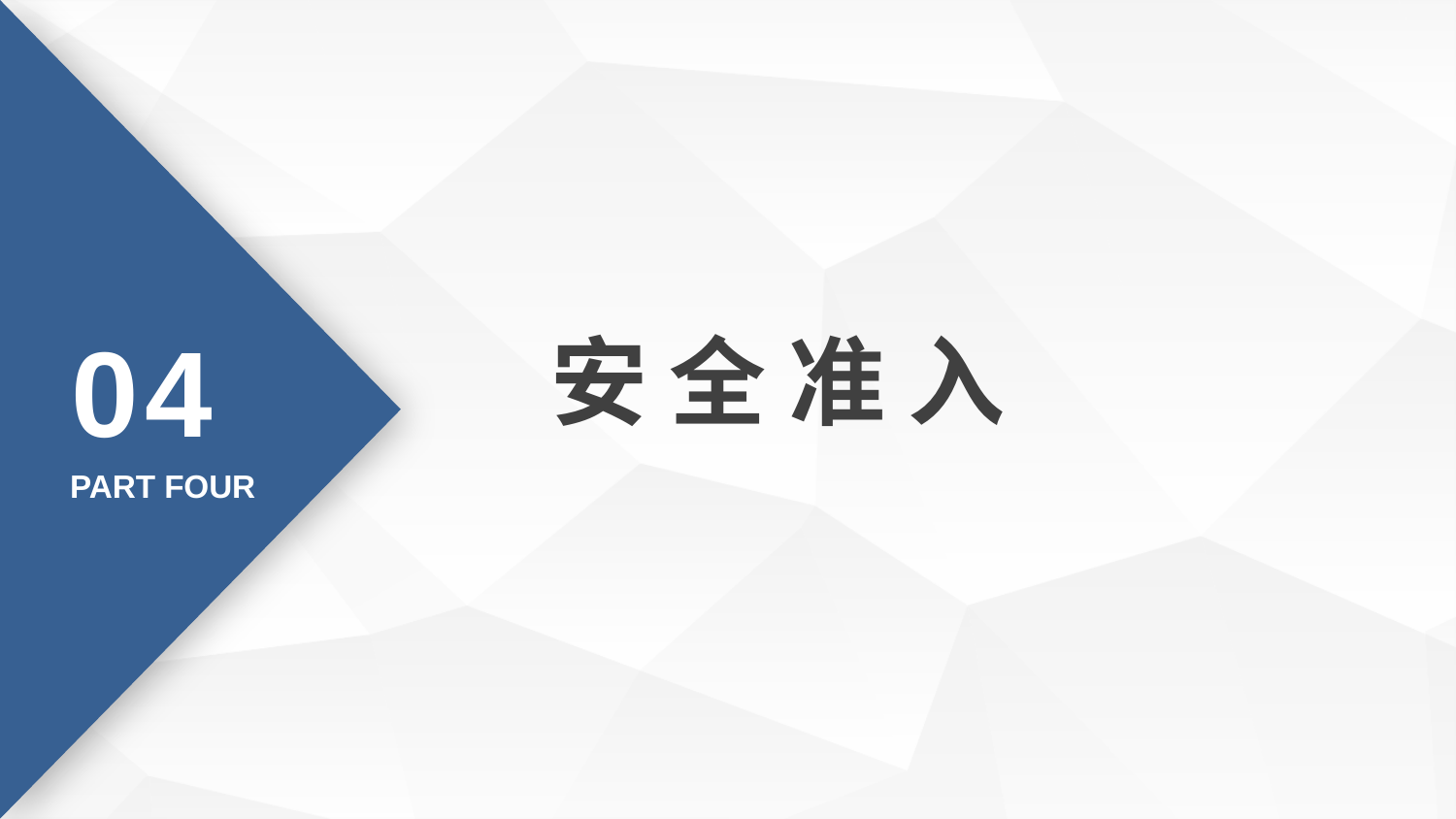

04
安 全 准 入
PART FOUR